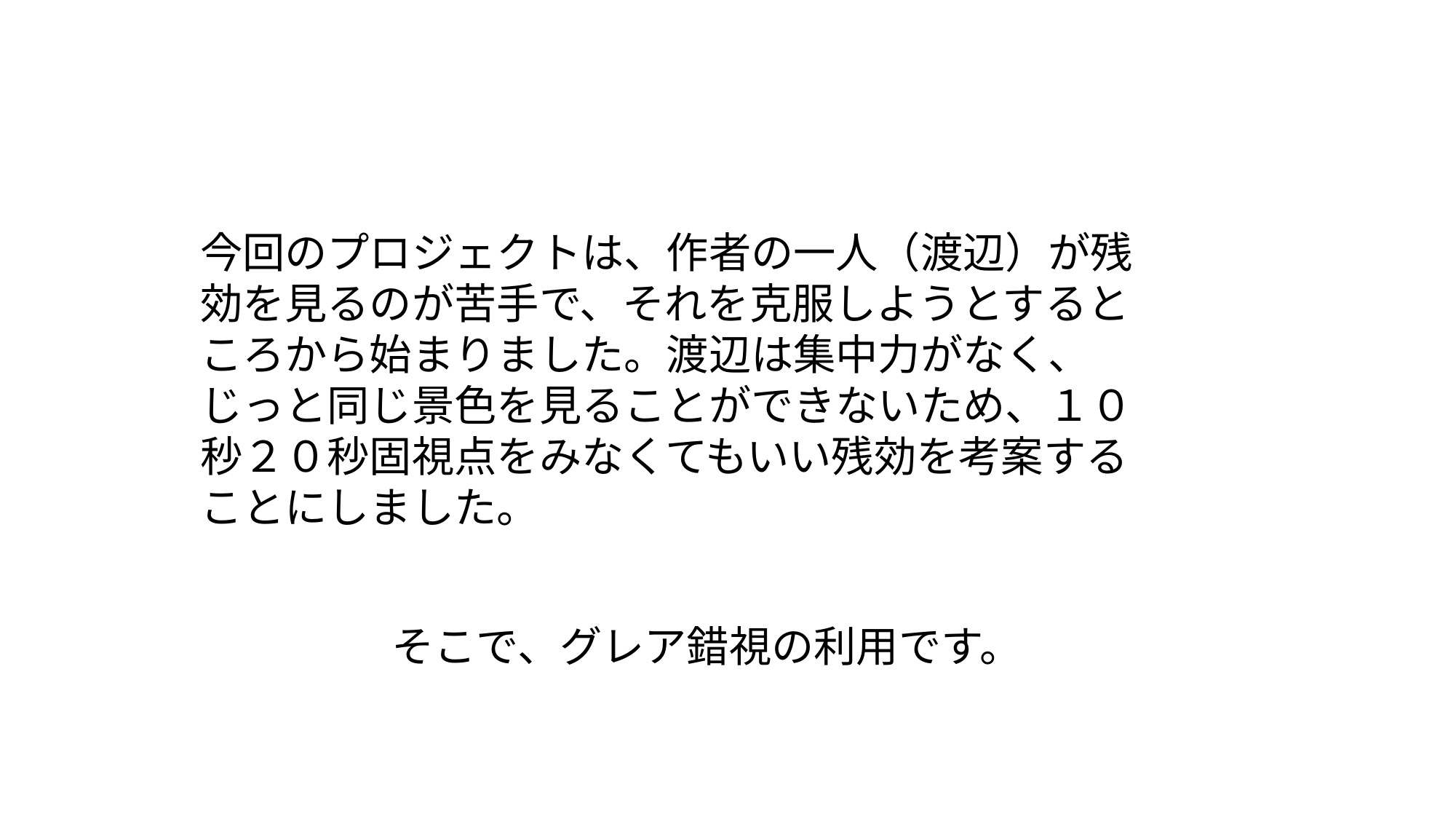

今回のプロジェクトは、作者の一人（渡辺）が残効を見るのが苦手で、それを克服しようとするところから始まりました。渡辺は集中力がなく、じっと同じ景色を見ることができないため、１０秒２０秒固視点をみなくてもいい残効を考案することにしました。
そこで、グレア錯視の利用です。